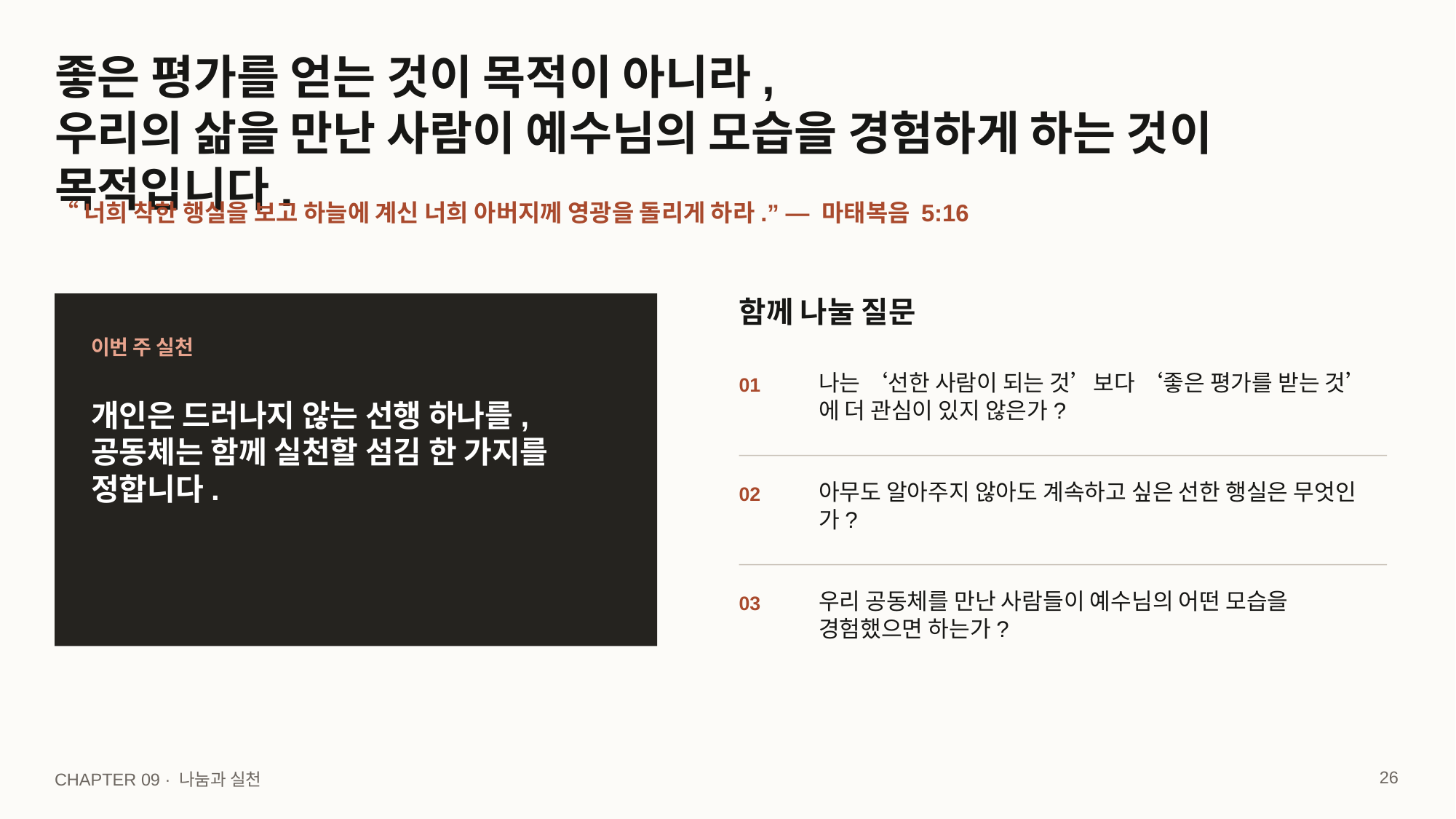

좋은 평가를 얻는 것이 목적이 아니라,
우리의 삶을 만난 사람이 예수님의 모습을 경험하게 하는 것이 목적입니다.
“너희 착한 행실을 보고 하늘에 계신 너희 아버지께 영광을 돌리게 하라.” — 마태복음 5:16

함께 나눌 질문
이번 주 실천
나는 ‘선한 사람이 되는 것’보다 ‘좋은 평가를 받는 것’에 더 관심이 있지 않은가?
01
개인은 드러나지 않는 선행 하나를, 공동체는 함께 실천할 섬김 한 가지를 정합니다.

아무도 알아주지 않아도 계속하고 싶은 선한 행실은 무엇인가?
02

우리 공동체를 만난 사람들이 예수님의 어떤 모습을 경험했으면 하는가?
03
26
CHAPTER 09 · 나눔과 실천